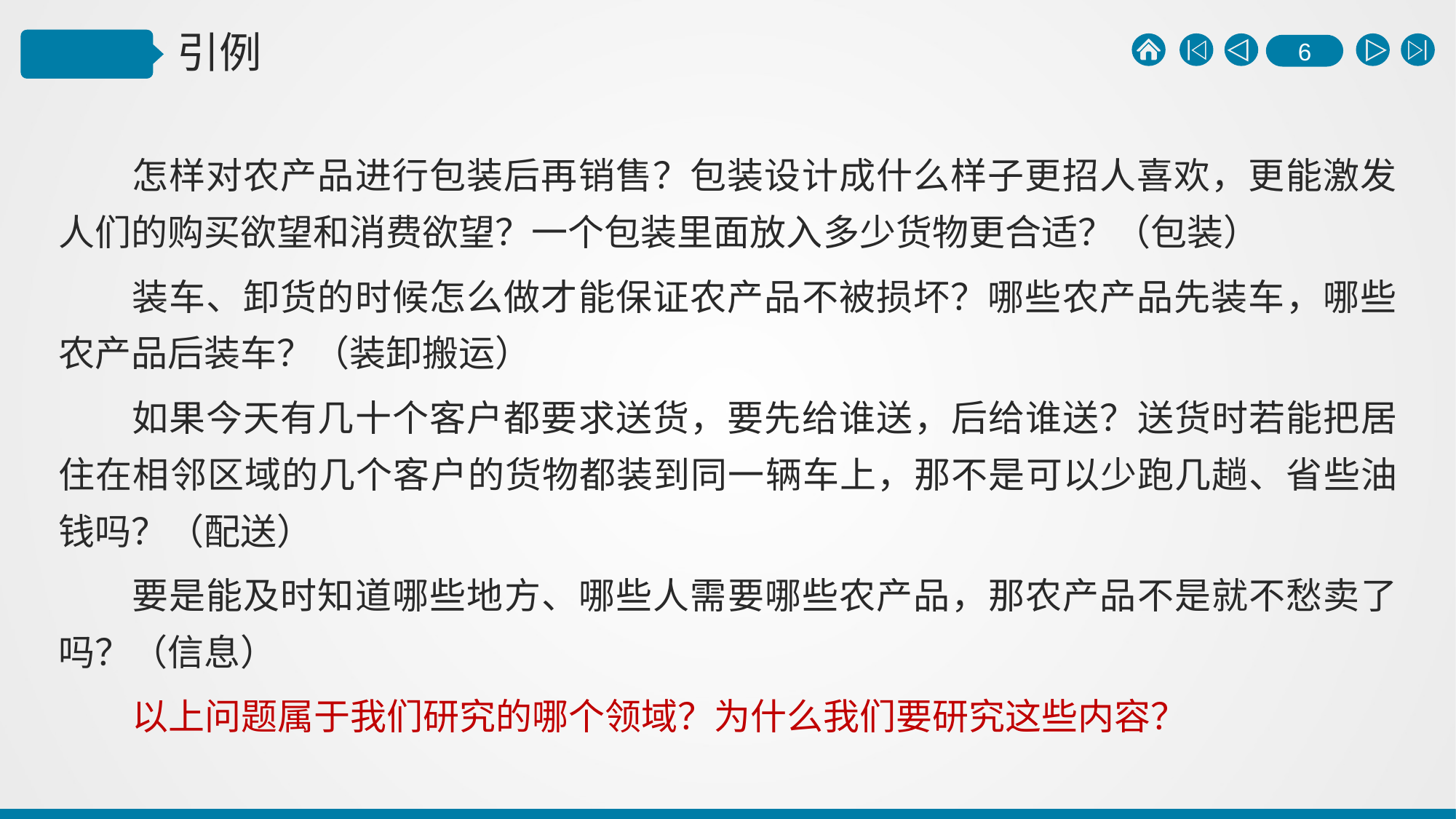

怎样对农产品进行包装后再销售？包装设计成什么样子更招人喜欢，更能激发人们的购买欲望和消费欲望？一个包装里面放入多少货物更合适？（包装）
装车、卸货的时候怎么做才能保证农产品不被损坏？哪些农产品先装车，哪些农产品后装车？（装卸搬运）
如果今天有几十个客户都要求送货，要先给谁送，后给谁送？送货时若能把居住在相邻区域的几个客户的货物都装到同一辆车上，那不是可以少跑几趟、省些油钱吗？（配送）
要是能及时知道哪些地方、哪些人需要哪些农产品，那农产品不是就不愁卖了吗？（信息）
以上问题属于我们研究的哪个领域？为什么我们要研究这些内容？